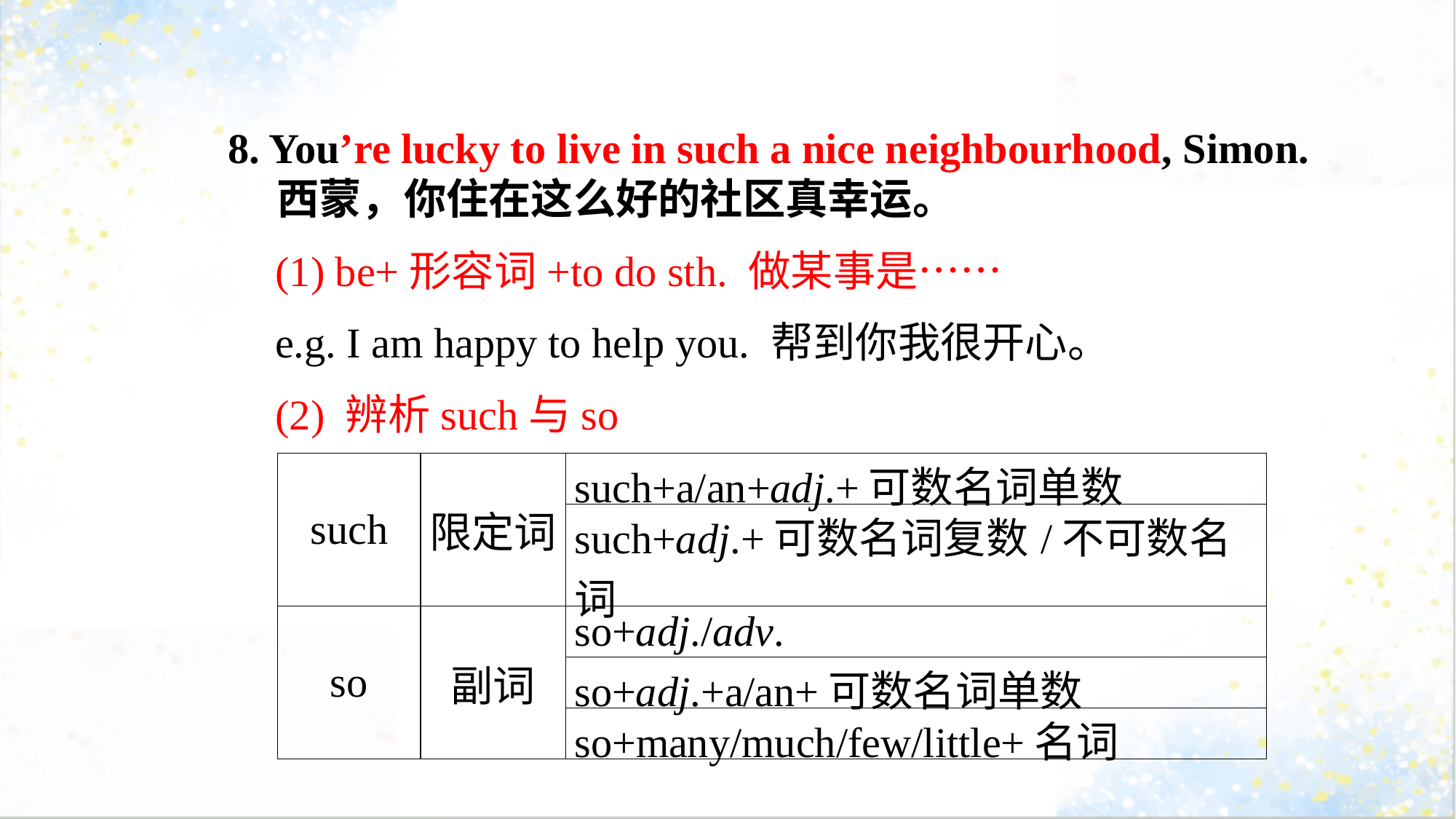

8. You’re lucky to live in such a nice neighbourhood, Simon.
    西蒙，你住在这么好的社区真幸运。
(1) be+形容词+to do sth. 做某事是……
e.g. I am happy to help you. 帮到你我很开心。
(2) 辨析such与so
| such | 限定词 | such+a/an+adj.+可数名词单数 |
| --- | --- | --- |
|  |  | such+adj.+可数名词复数/不可数名词 |
| so | 副词 | so+adj./adv. |
|  |  | so+adj.+a/an+可数名词单数 |
|  |  | so+many/much/few/little+名词 |